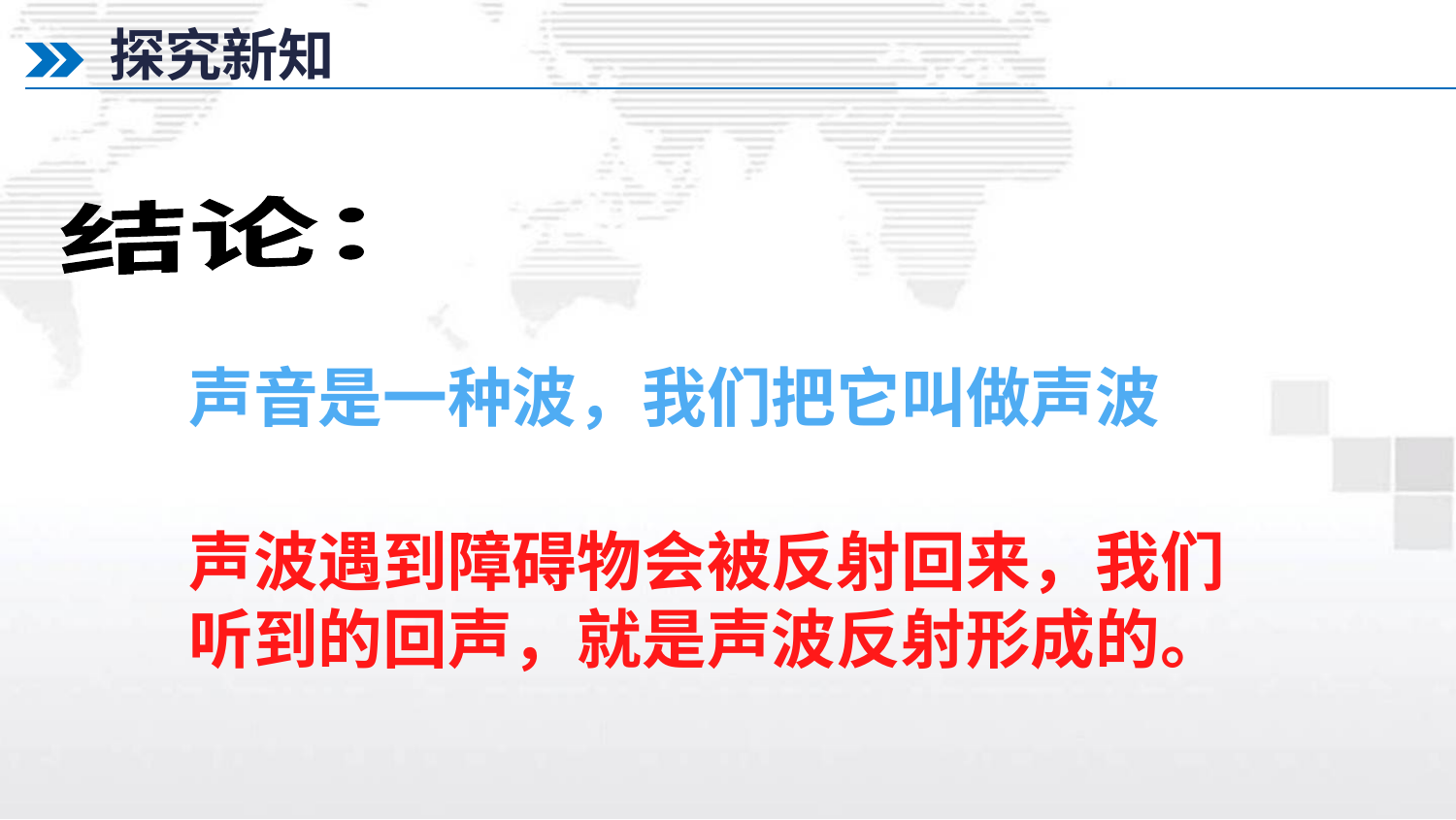

# 探究新知
结论：
声音是一种波，我们把它叫做声波
声波遇到障碍物会被反射回来，我们听到的回声，就是声波反射形成的。